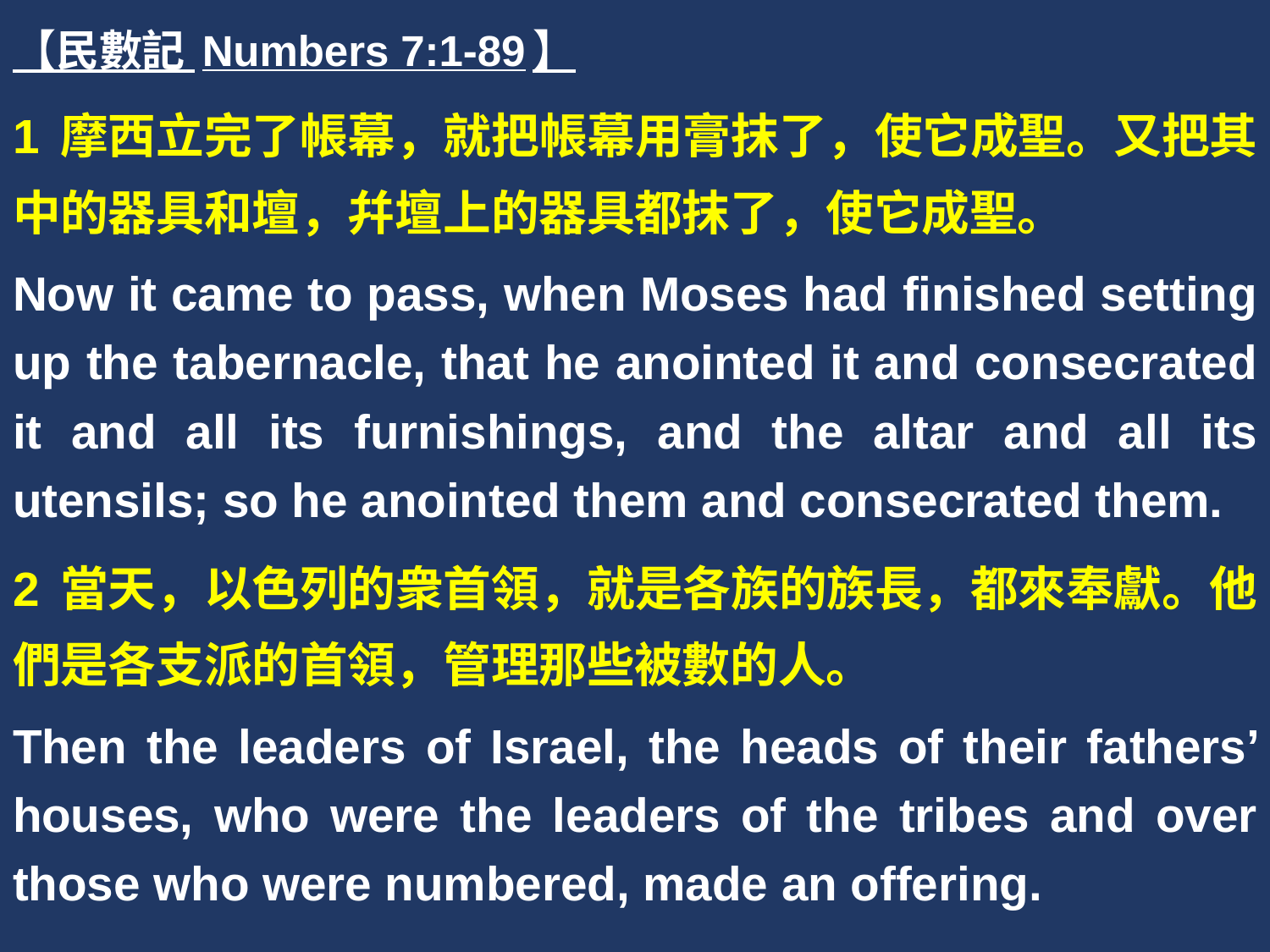

【民數記 Numbers 7:1-89】
1 摩西立完了帳幕，就把帳幕用膏抹了，使它成聖。又把其中的器具和壇，幷壇上的器具都抹了，使它成聖。
Now it came to pass, when Moses had finished setting up the tabernacle, that he anointed it and consecrated it and all its furnishings, and the altar and all its utensils; so he anointed them and consecrated them.
2 當天，以色列的衆首領，就是各族的族長，都來奉獻。他們是各支派的首領，管理那些被數的人。
Then the leaders of Israel, the heads of their fathers’ houses, who were the leaders of the tribes and over those who were numbered, made an offering.